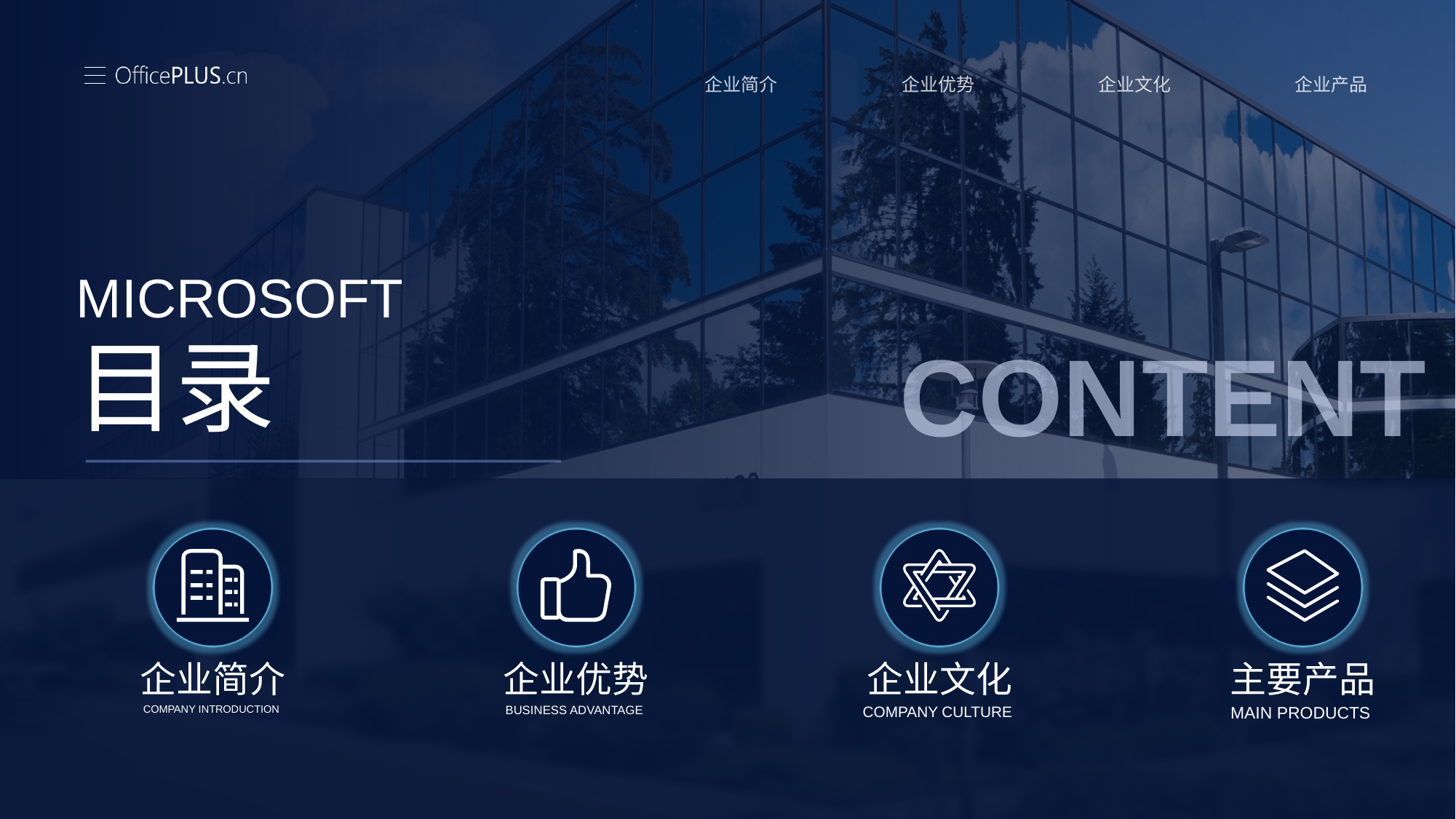

MICROSOFT
目录

企业简介
企业优势
企业文化
主要产品
COMPANY INTRODUCTION
BUSINESS ADVANTAGE
COMPANY CULTURE
MAIN PRODUCTS